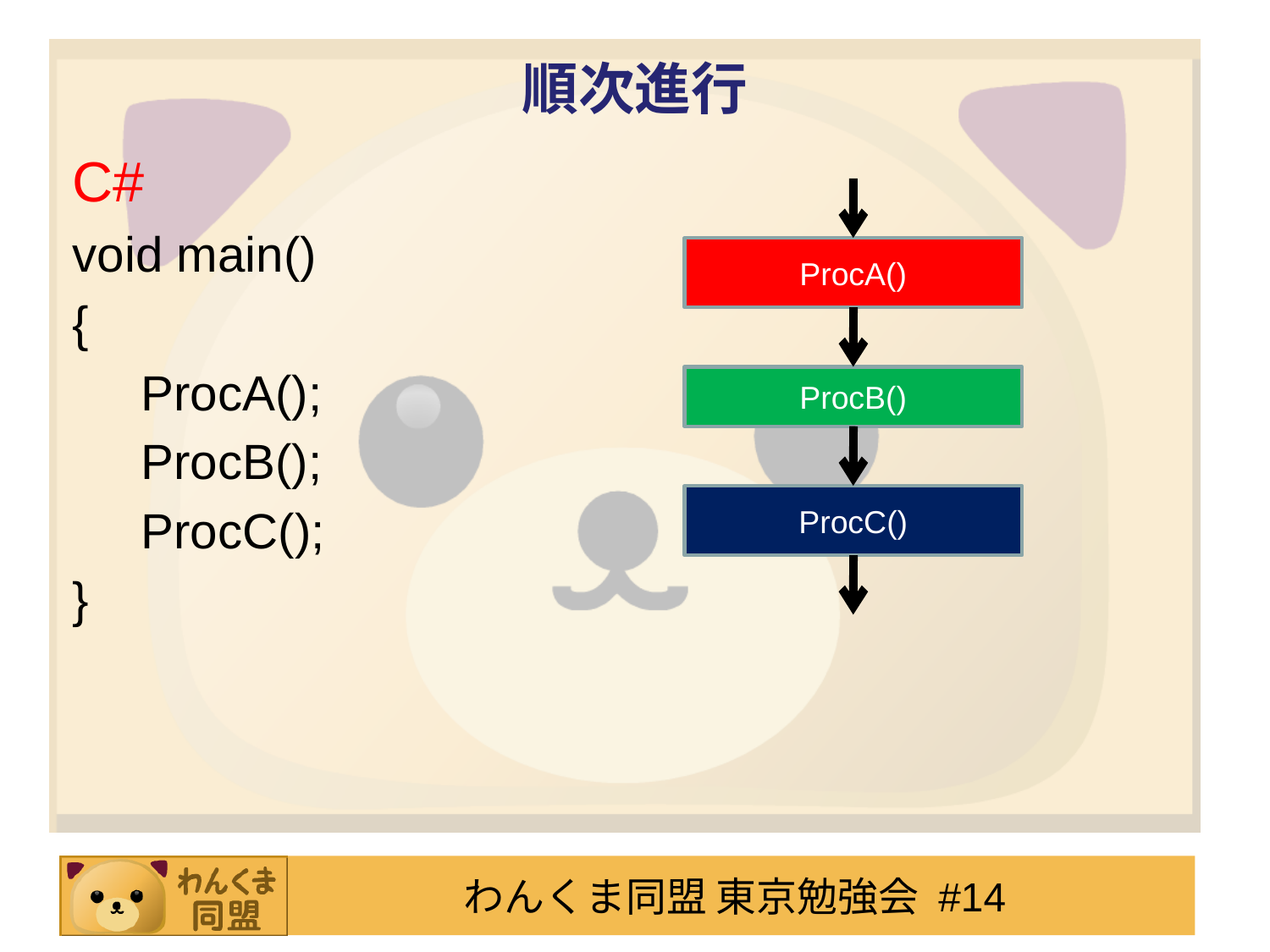

# 順次進行
C#
void main()
{
     ProcA();
     ProcB();
     ProcC();
}
ProcA()
ProcB()
ProcC()